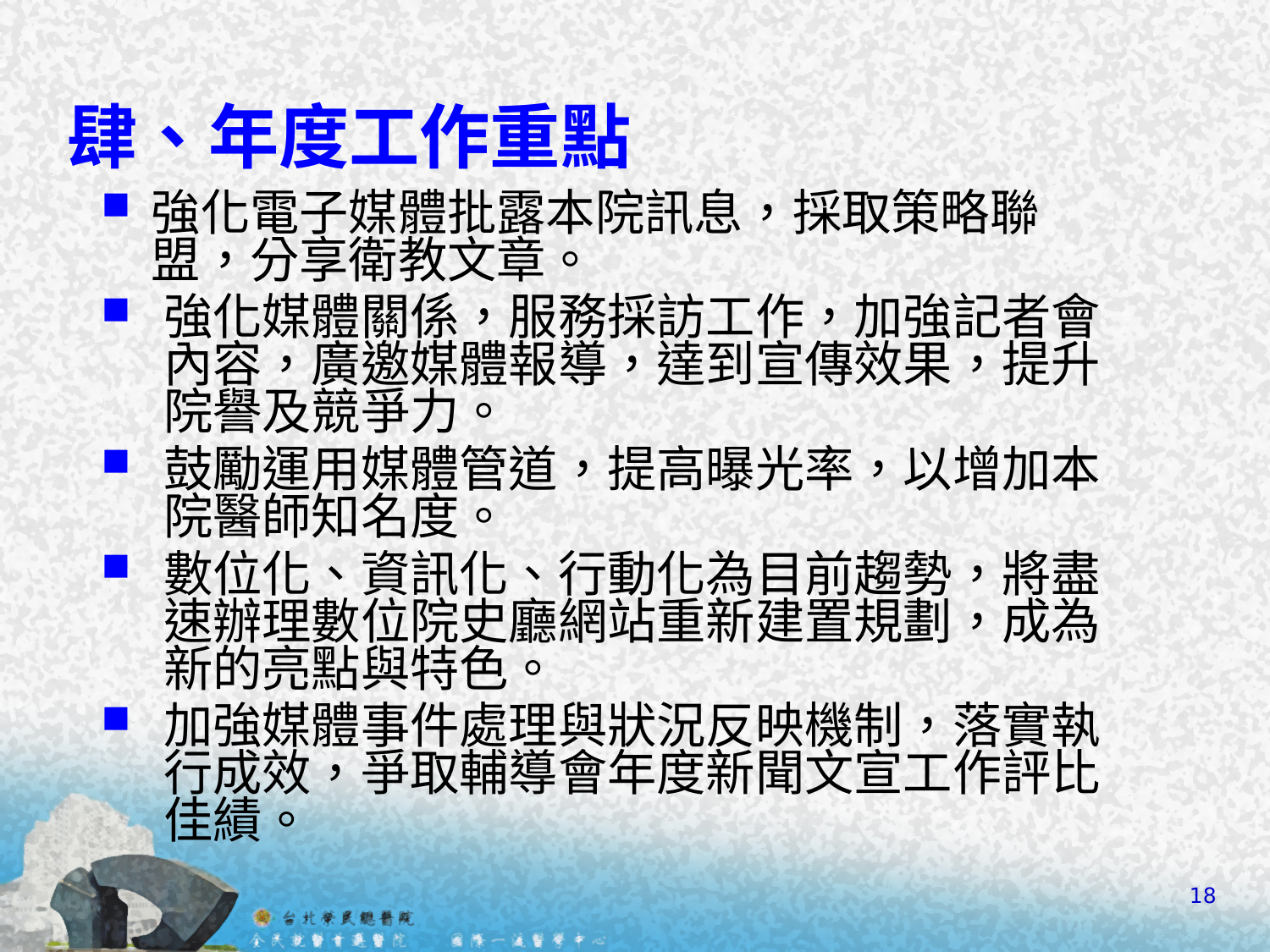

肆、年度工作重點
強化電子媒體批露本院訊息，採取策略聯盟，分享衛教文章。
強化媒體關係，服務採訪工作，加強記者會內容，廣邀媒體報導，達到宣傳效果，提升院譽及競爭力。
鼓勵運用媒體管道，提高曝光率，以增加本院醫師知名度。
數位化、資訊化、行動化為目前趨勢，將盡速辦理數位院史廳網站重新建置規劃，成為新的亮點與特色。
加強媒體事件處理與狀況反映機制，落實執行成效，爭取輔導會年度新聞文宣工作評比佳績。

18